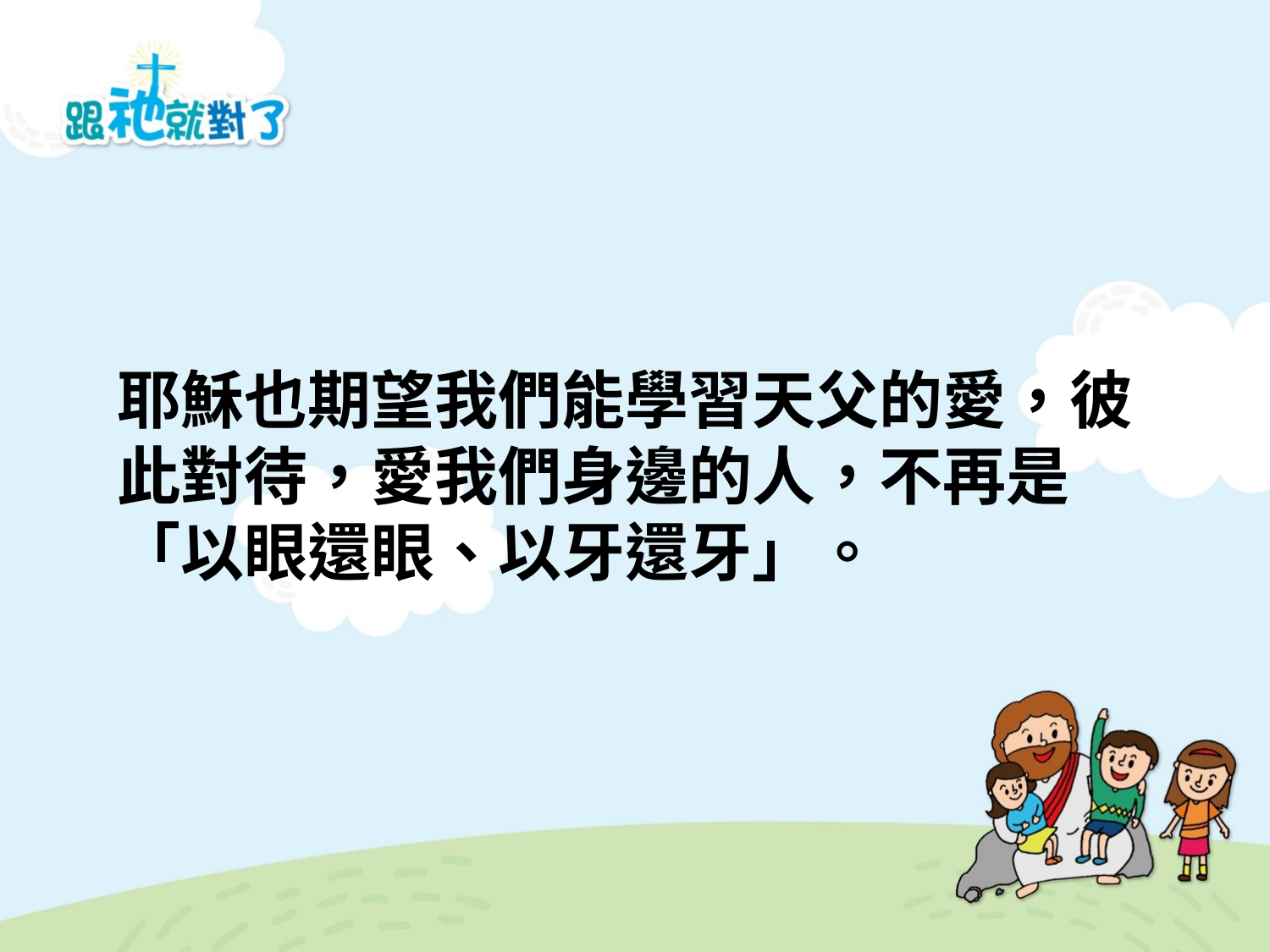

耶穌也期望我們能學習天父的愛，彼此對待，愛我們身邊的人，不再是「以眼還眼、以牙還牙」。